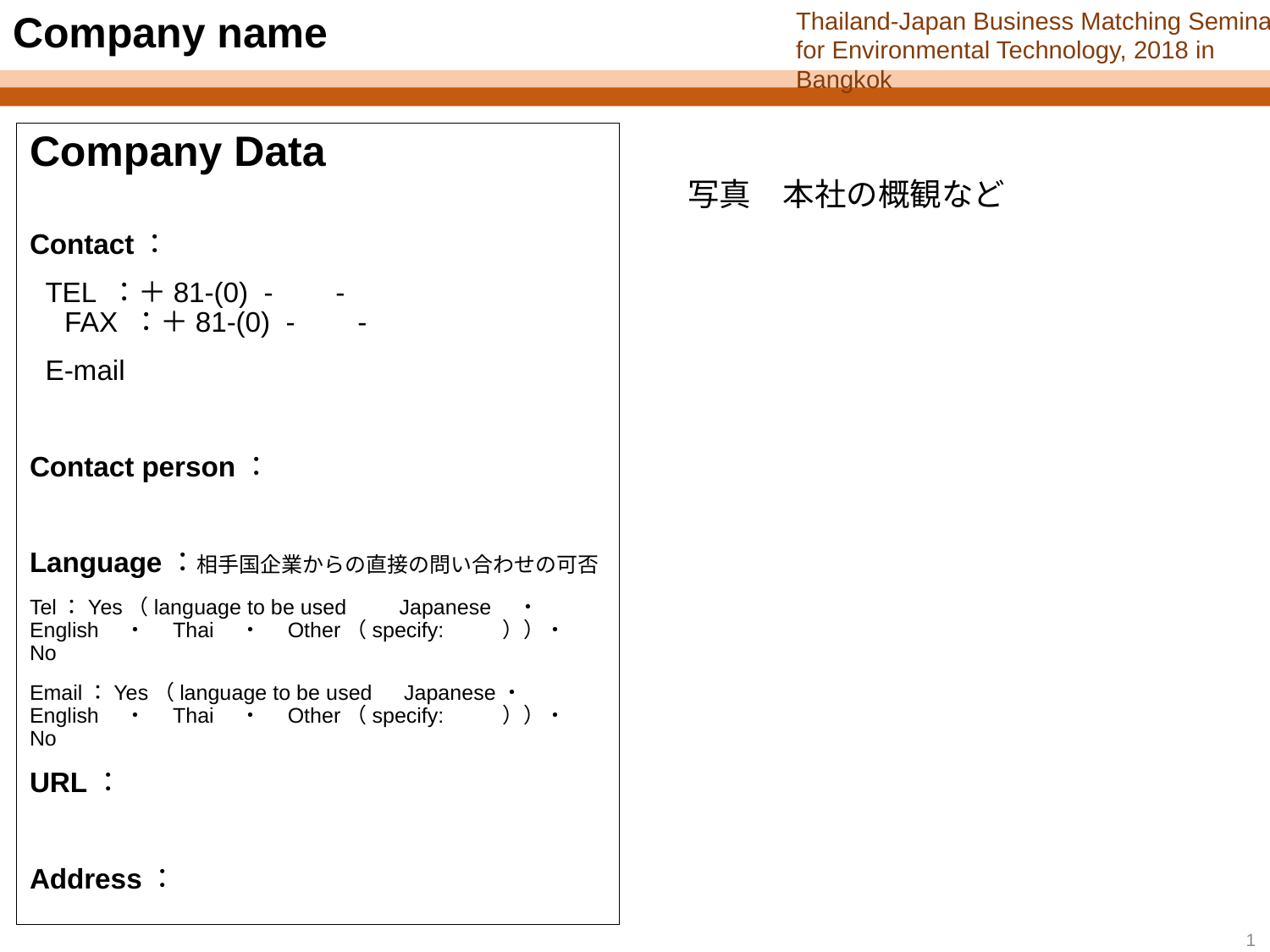

Company name

Thailand-Japan Business Matching Seminar for Environmental Technology, 2018 in Bangkok

Company Data

Contact：
  TEL ：＋81-(0)  -        -
　FAX ：＋81-(0)  -        -
  E-mail

Contact person：

Language：相手国企業からの直接の問い合わせの可否
Tel：Yes（language to be used　　Japanese　・　English　・　Thai　・　Other（specify:         ））・  No
Email：Yes（language to be used　Japanese・　English　・　Thai　・　Other（specify:         ））・　No
URL：

Address：
写真　本社の概観など

1